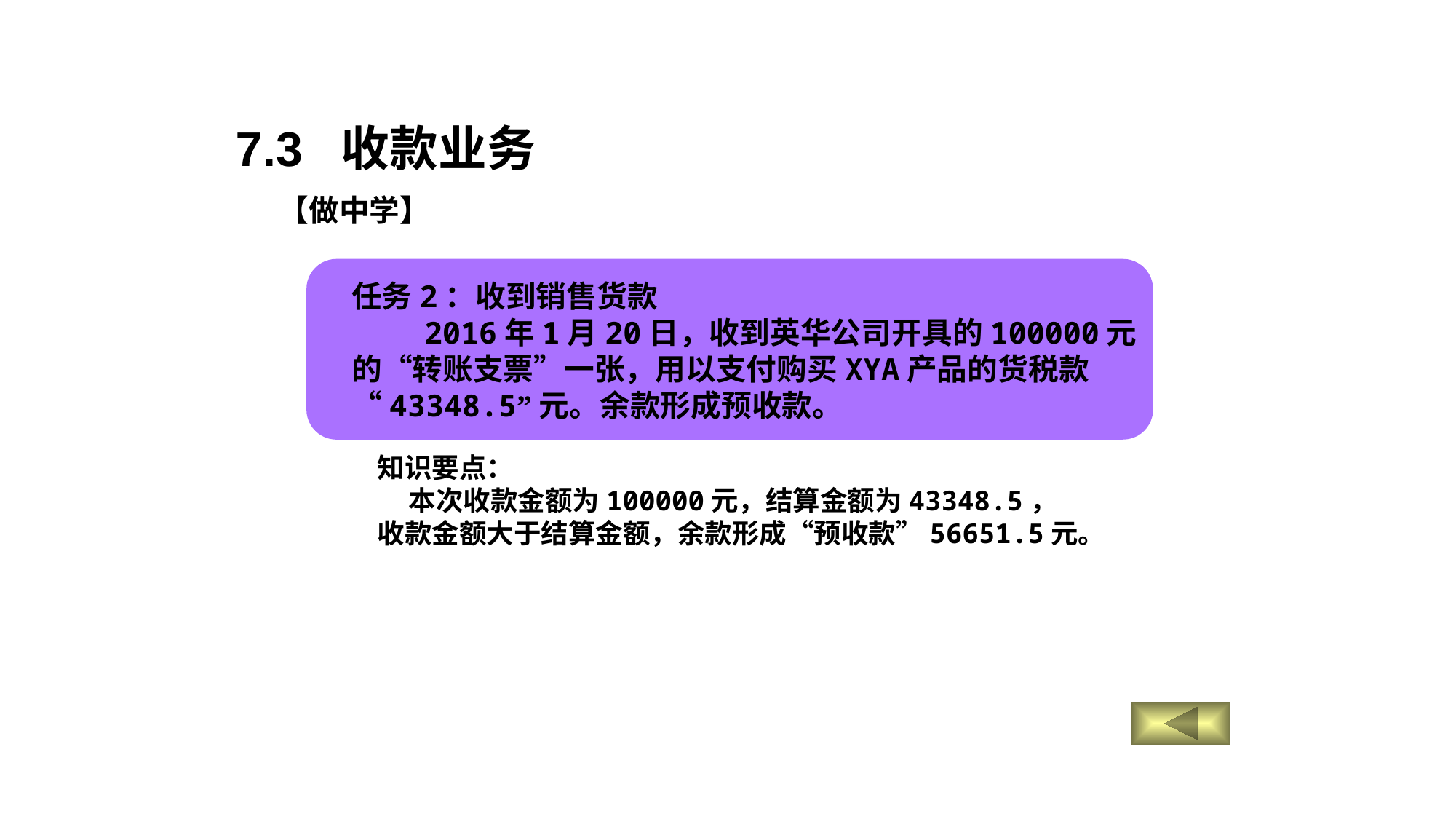

7.3  收款业务
【做中学】

任务2：收到销售货款
    2016年1月20日，收到英华公司开具的100000元的“转账支票”一张，用以支付购买XYA产品的货税款“43348.5”元。余款形成预收款。
知识要点：
    本次收款金额为100000元，结算金额为43348.5，收款金额大于结算金额，余款形成“预收款”56651.5元。